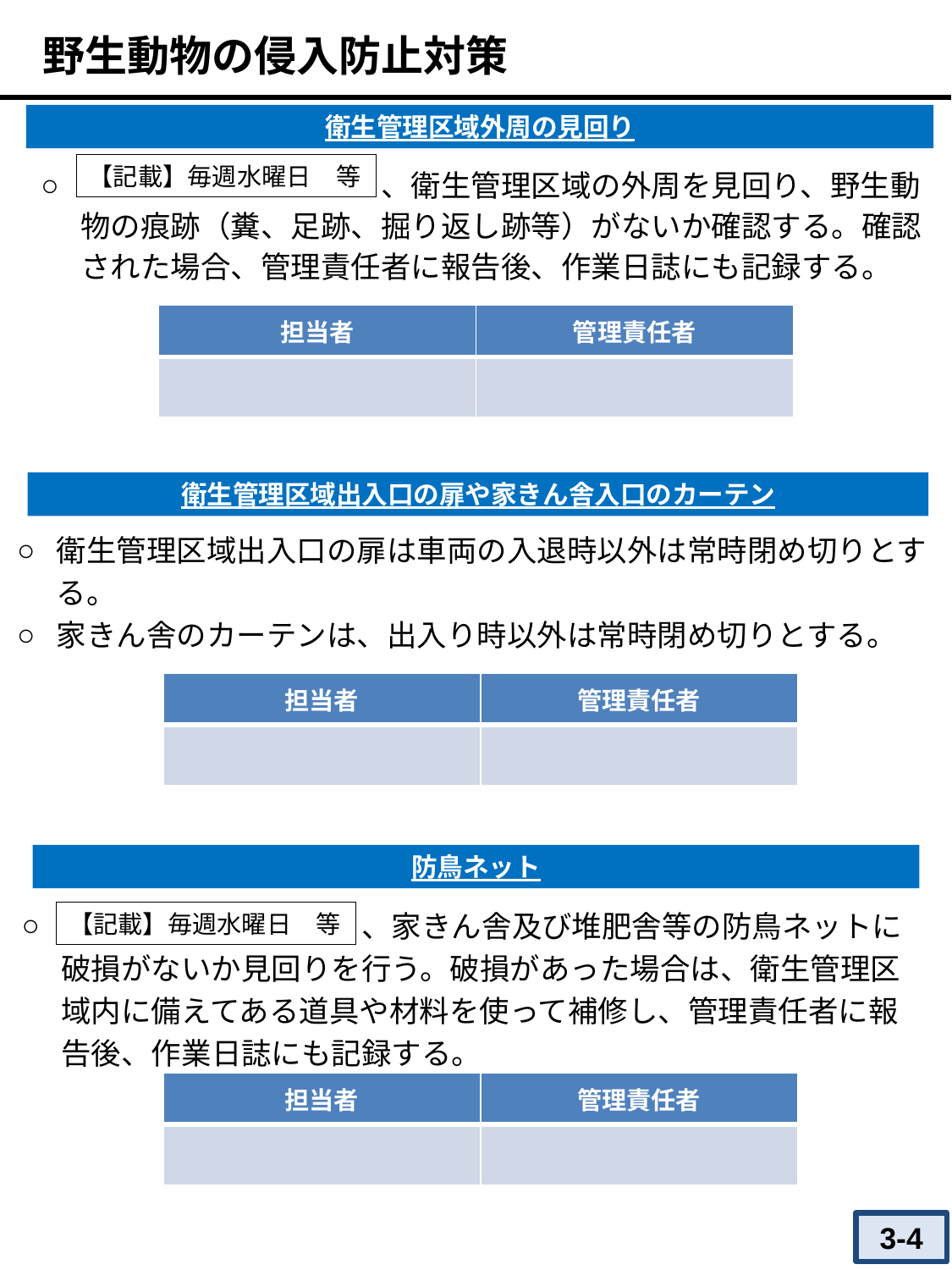

野生動物の侵入防止対策
衛生管理区域外周の見回り
【記載】毎週水曜日　等
　　　　　　　　　　、衛生管理区域の外周を見回り、野生動物の痕跡（糞、足跡、掘り返し跡等）がないか確認する。確認された場合、管理責任者に報告後、作業日誌にも記録する。
| 担当者 | 管理責任者 |
| --- | --- |
|  |  |
衛生管理区域出入口の扉や家きん舎入口のカーテン
衛生管理区域出入口の扉は車両の入退時以外は常時閉め切りとする。
家きん舎のカーテンは、出入り時以外は常時閉め切りとする。
| 担当者 | 管理責任者 |
| --- | --- |
|  |  |
防鳥ネット
　　　　　　　　　　、家きん舎及び堆肥舎等の防鳥ネットに破損がないか見回りを行う。破損があった場合は、衛生管理区域内に備えてある道具や材料を使って補修し、管理責任者に報告後、作業日誌にも記録する。
【記載】毎週水曜日　等
| 担当者 | 管理責任者 |
| --- | --- |
|  |  |
3-4